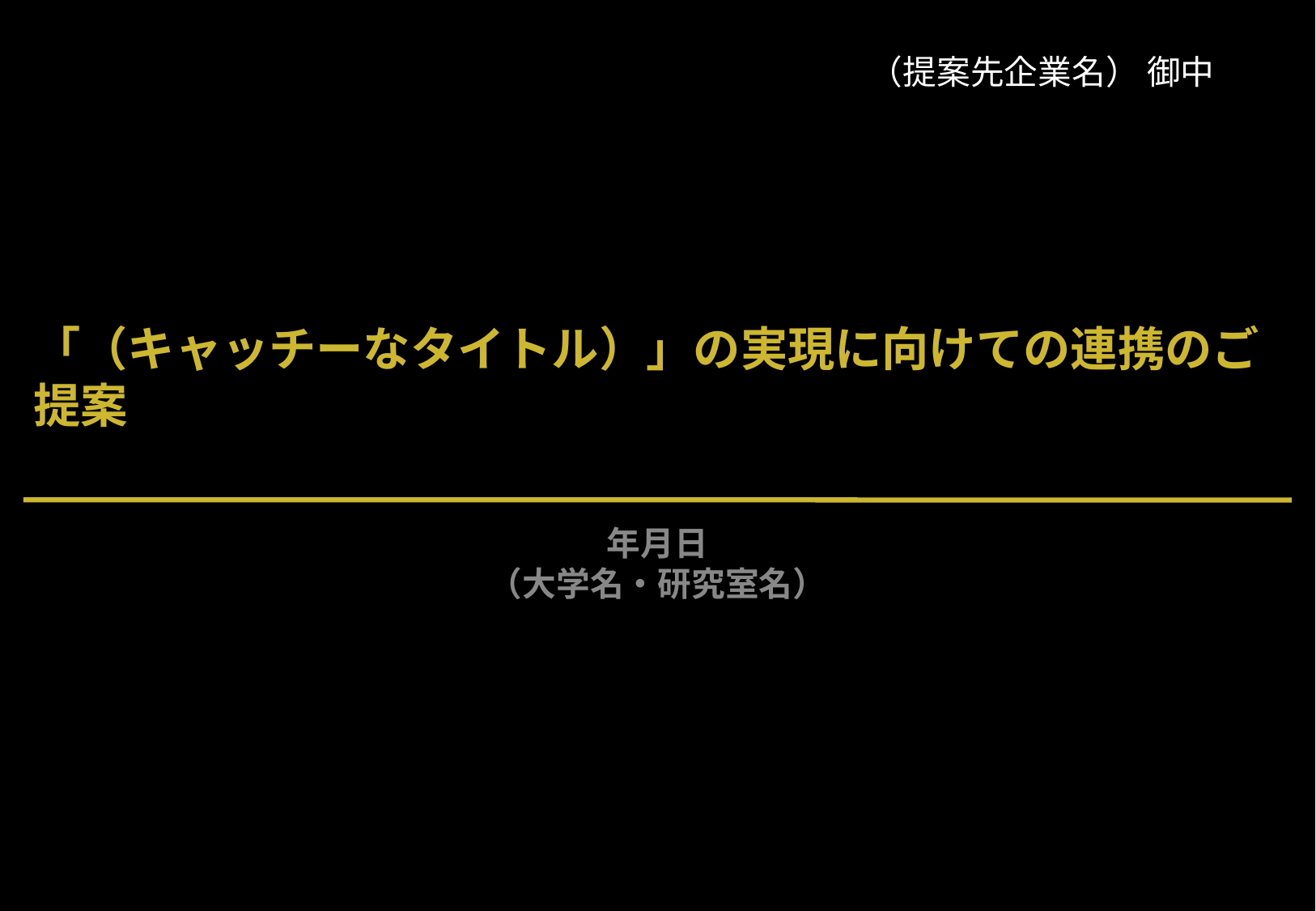

（提案先企業名） 御中
# 「（キャッチーなタイトル）」の実現に向けての連携のご提案
年月日
（大学名・研究室名）